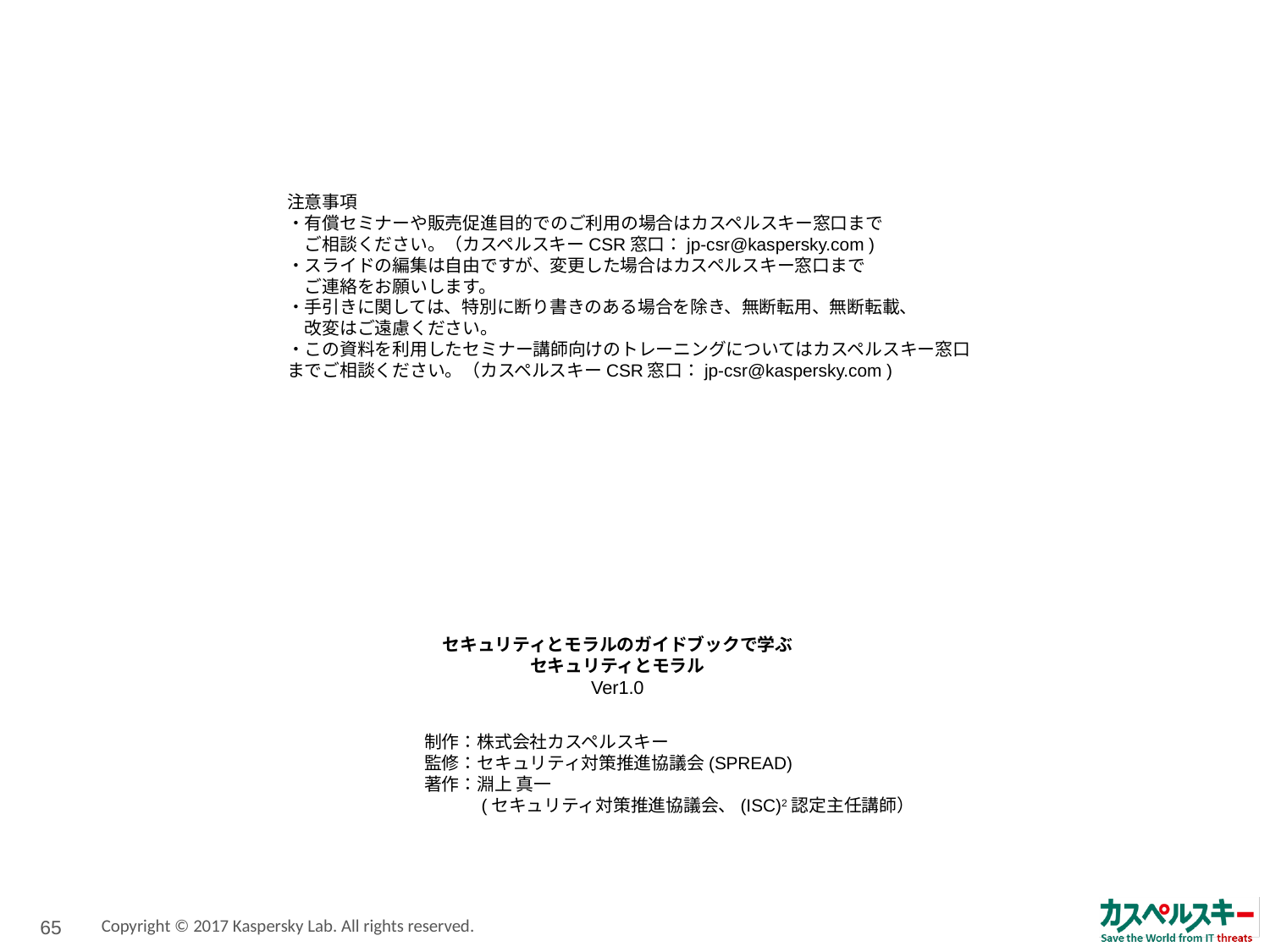

注意事項
・有償セミナーや販売促進目的でのご利用の場合はカスペルスキー窓口まで
　ご相談ください。（カスペルスキーCSR窓口：jp-csr@kaspersky.com )
・スライドの編集は自由ですが、変更した場合はカスペルスキー窓口まで
　ご連絡をお願いします。
・手引きに関しては、特別に断り書きのある場合を除き、無断転用、無断転載、
　改変はご遠慮ください。
・この資料を利用したセミナー講師向けのトレーニングについてはカスペルスキー窓口までご相談ください。（カスペルスキーCSR窓口：jp-csr@kaspersky.com )

セキュリティとモラルのガイドブックで学ぶ
セキュリティとモラル
Ver1.0

制作：株式会社カスペルスキー
監修：セキュリティ対策推進協議会(SPREAD)
著作：淵上 真一
　　　(セキュリティ対策推進協議会、(ISC)2認定主任講師）
65